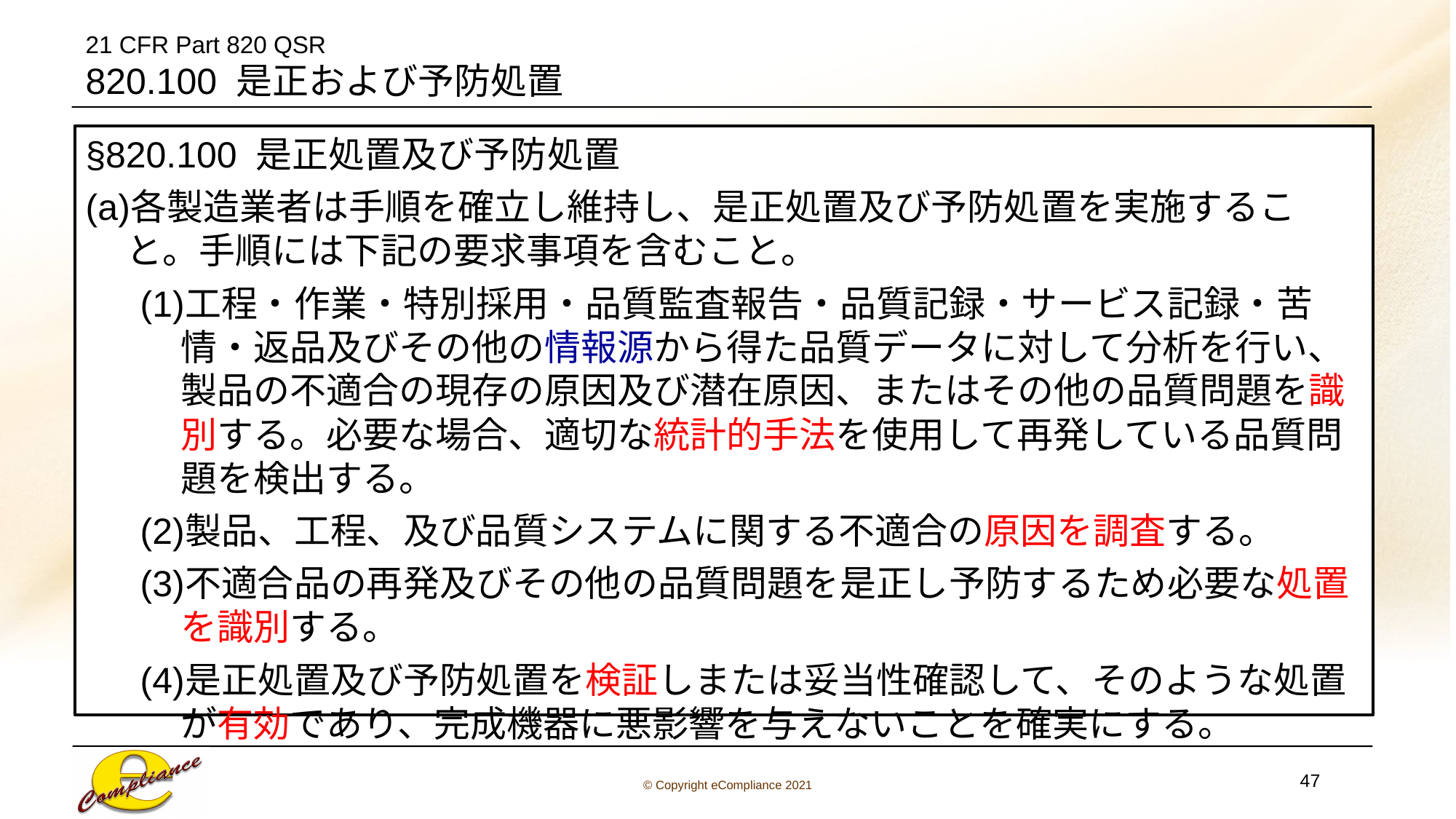

21 CFR Part 820 QSR
820.100 是正および予防処置
§820.100 是正処置及び予防処置
各製造業者は手順を確立し維持し、是正処置及び予防処置を実施すること。手順には下記の要求事項を含むこと。
工程・作業・特別採用・品質監査報告・品質記録・サービス記録・苦情・返品及びその他の情報源から得た品質データに対して分析を行い、製品の不適合の現存の原因及び潜在原因、またはその他の品質問題を識別する。必要な場合、適切な統計的手法を使用して再発している品質問題を検出する。
製品、工程、及び品質システムに関する不適合の原因を調査する。
不適合品の再発及びその他の品質問題を是正し予防するため必要な処置を識別する。
是正処置及び予防処置を検証しまたは妥当性確認して、そのような処置が有効であり、完成機器に悪影響を与えないことを確実にする。